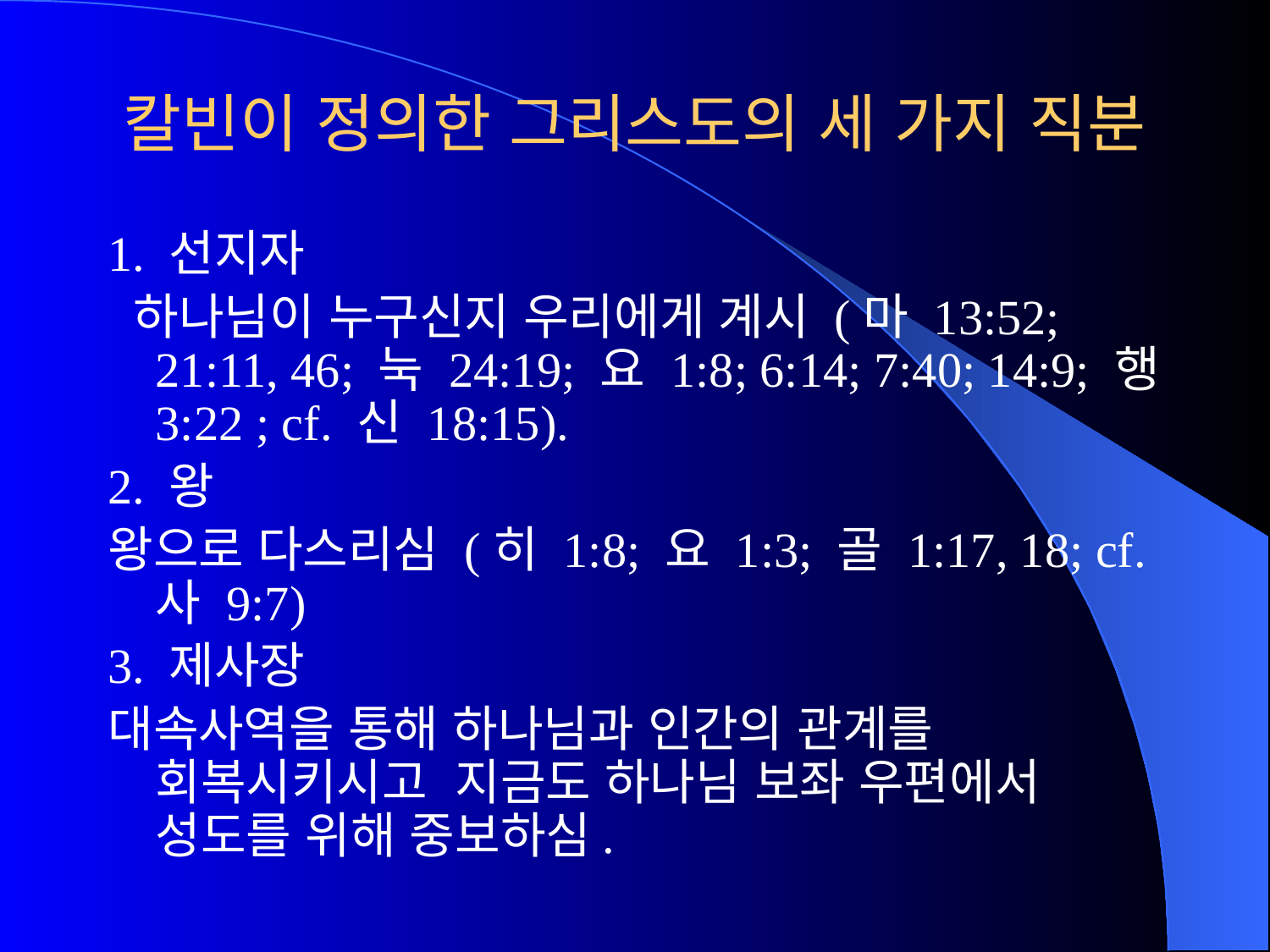

# 칼빈이 정의한 그리스도의 세 가지 직분
1. 선지자
 하나님이 누구신지 우리에게 계시 (마 13:52; 21:11, 46; 눅 24:19; 요 1:8; 6:14; 7:40; 14:9; 행 3:22 ; cf. 신 18:15).
2. 왕
왕으로 다스리심 (히 1:8; 요 1:3; 골 1:17, 18; cf. 사 9:7)
3. 제사장
대속사역을 통해 하나님과 인간의 관계를 회복시키시고  지금도 하나님 보좌 우편에서 성도를 위해 중보하심.